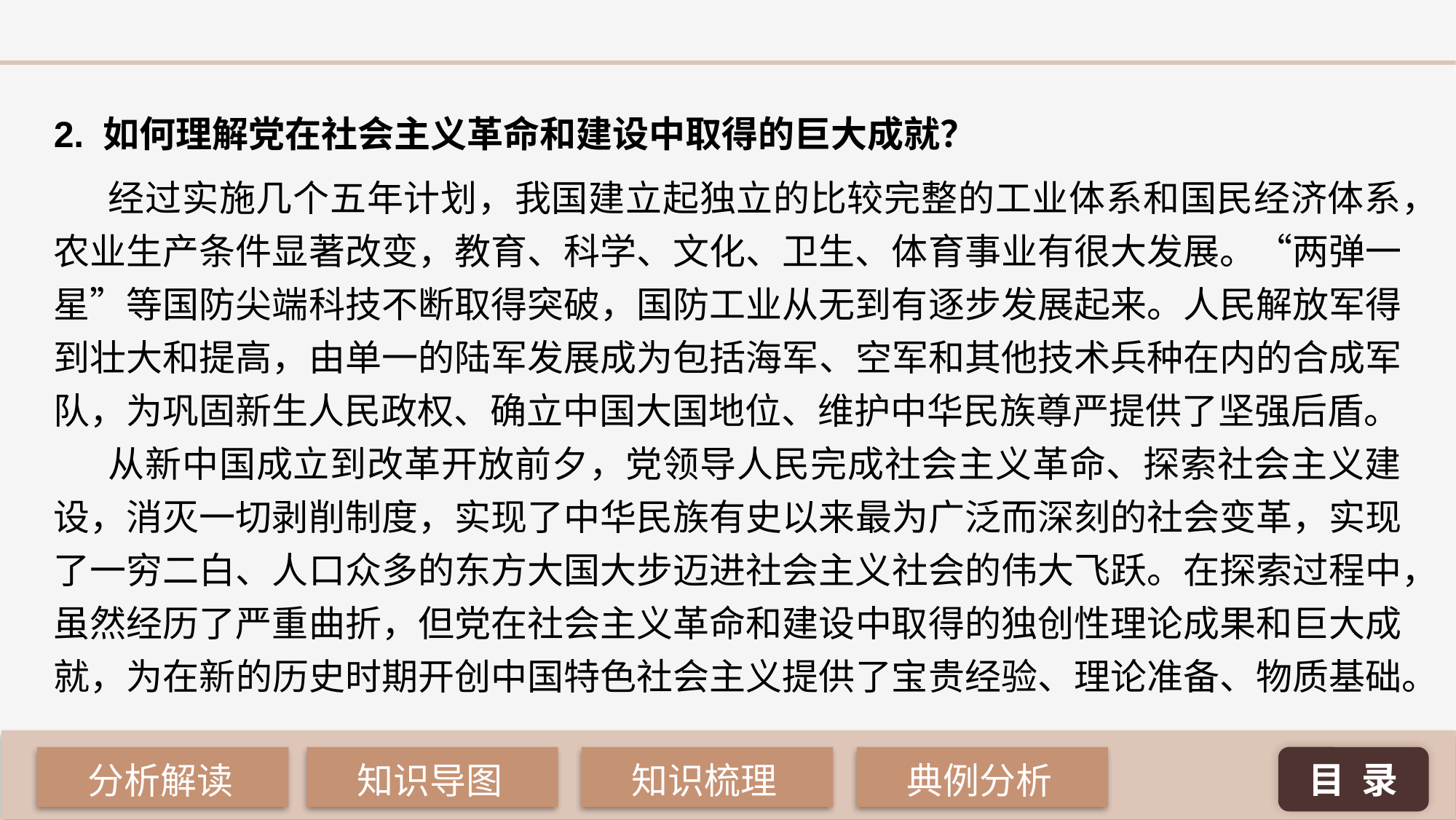

2. 如何理解党在社会主义革命和建设中取得的巨大成就？
经过实施几个五年计划，我国建立起独立的比较完整的工业体系和国民经济体系，农业生产条件显著改变，教育、科学、文化、卫生、体育事业有很大发展。“两弹一星”等国防尖端科技不断取得突破，国防工业从无到有逐步发展起来。人民解放军得到壮大和提高，由单一的陆军发展成为包括海军、空军和其他技术兵种在内的合成军队，为巩固新生人民政权、确立中国大国地位、维护中华民族尊严提供了坚强后盾。
从新中国成立到改革开放前夕，党领导人民完成社会主义革命、探索社会主义建设，消灭一切剥削制度，实现了中华民族有史以来最为广泛而深刻的社会变革，实现了一穷二白、人口众多的东方大国大步迈进社会主义社会的伟大飞跃。在探索过程中，虽然经历了严重曲折，但党在社会主义革命和建设中取得的独创性理论成果和巨大成就，为在新的历史时期开创中国特色社会主义提供了宝贵经验、理论准备、物质基础。